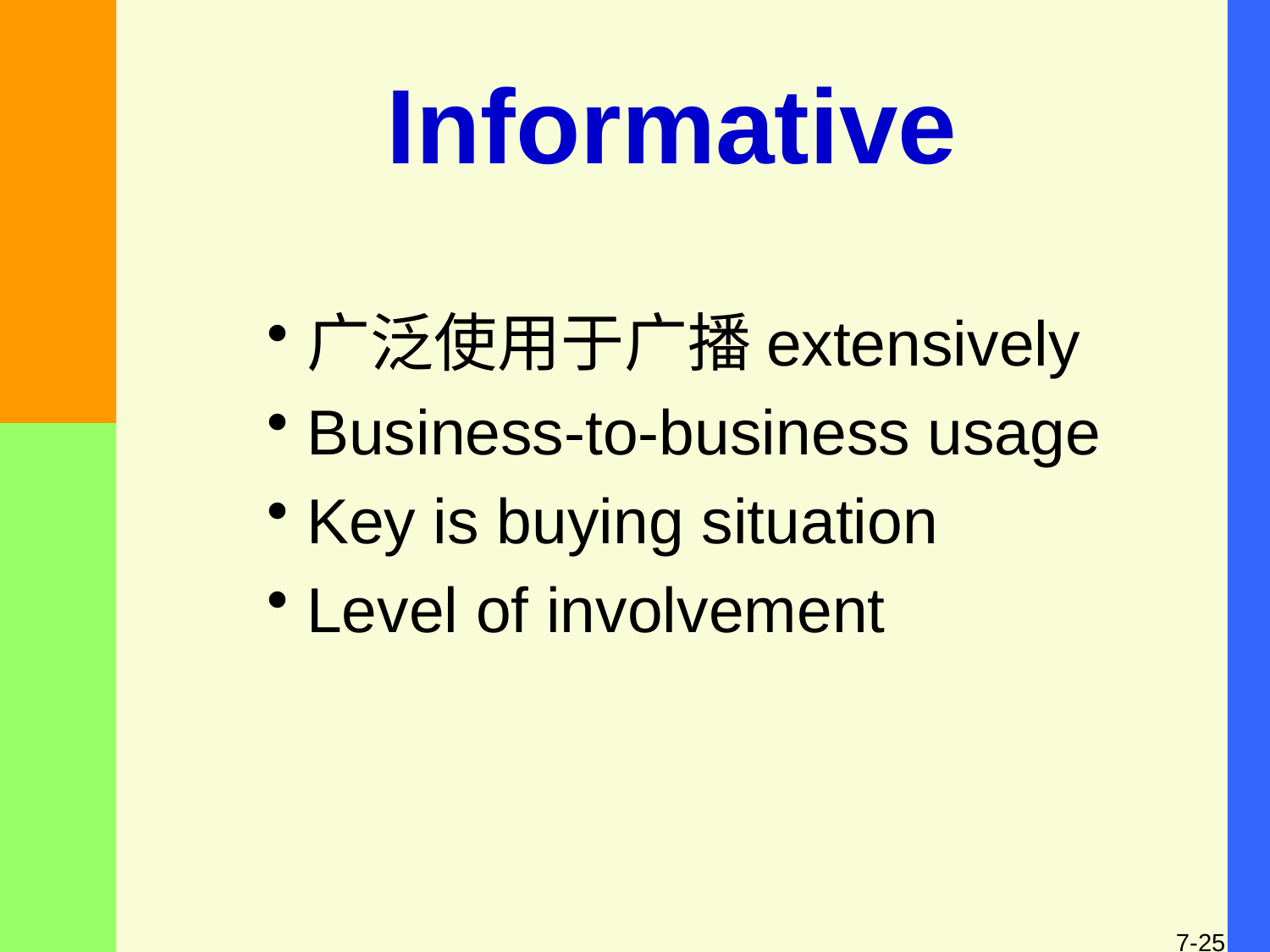

# Informative
广泛使用于广播extensively
Business-to-business usage
Key is buying situation
Level of involvement

7-25